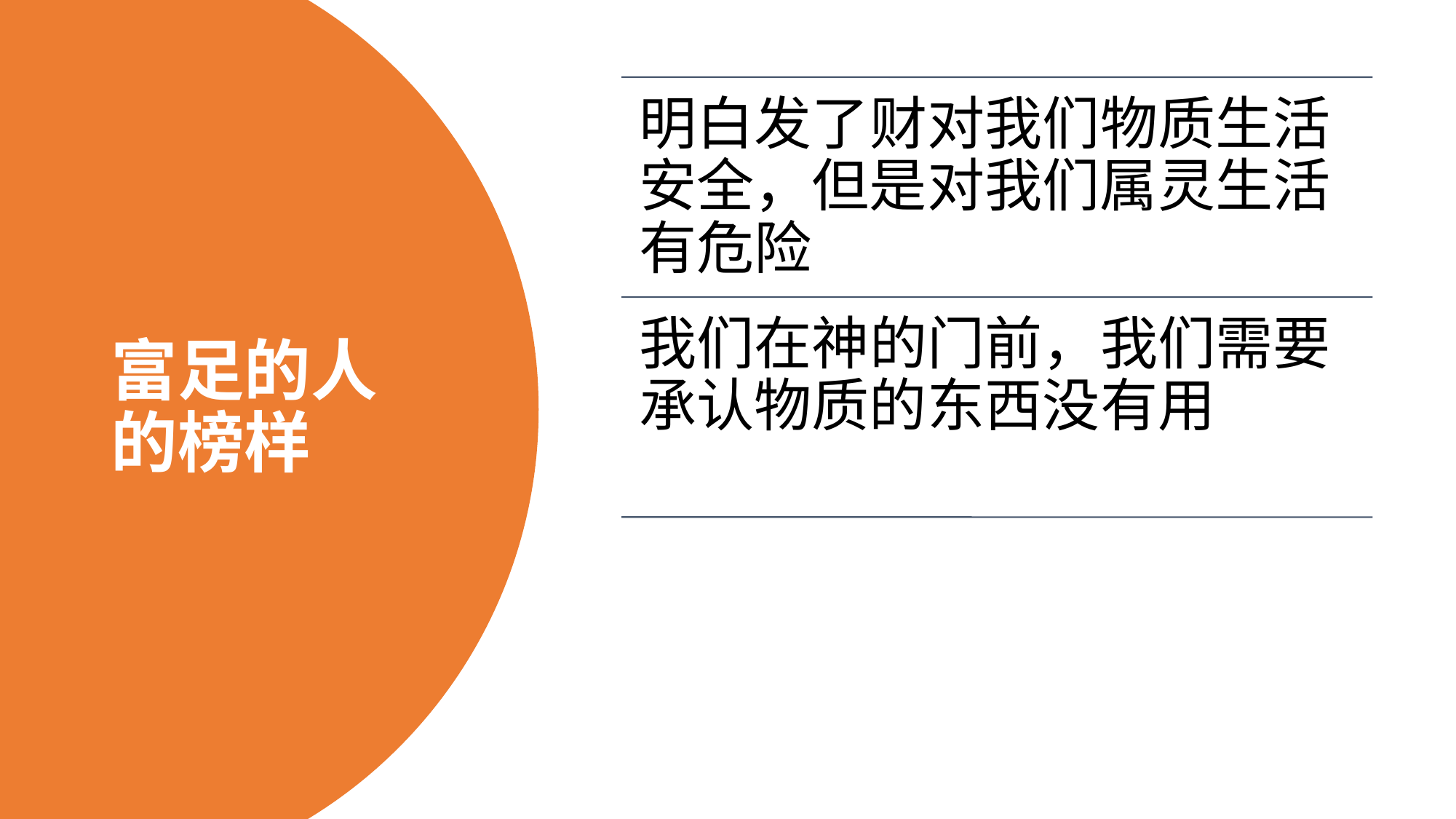

明白发了财对我们物质生活安全，但是对我们属灵生活有危险
我们在神的门前，我们需要承认物质的东西没有用

# 富足的人的榜样